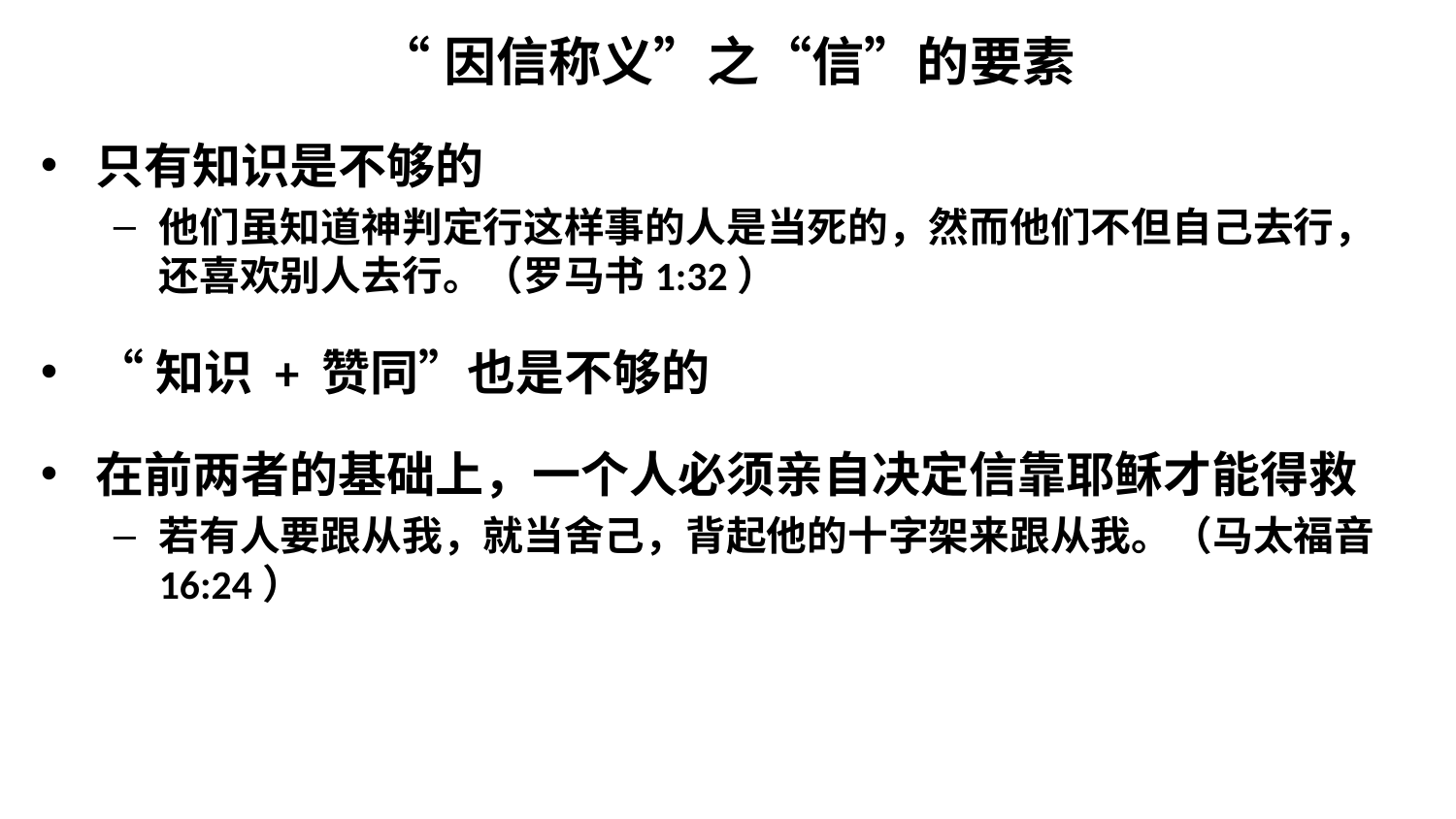

“因信称义”之“信”的要素

只有知识是不够的
他们虽知道神判定行这样事的人是当死的，然而他们不但自己去行，还喜欢别人去行。（罗马书1:32）

“知识 + 赞同”也是不够的

在前两者的基础上，一个人必须亲自决定信靠耶稣才能得救
若有人要跟从我，就当舍己，背起他的十字架来跟从我。（马太福音16:24）